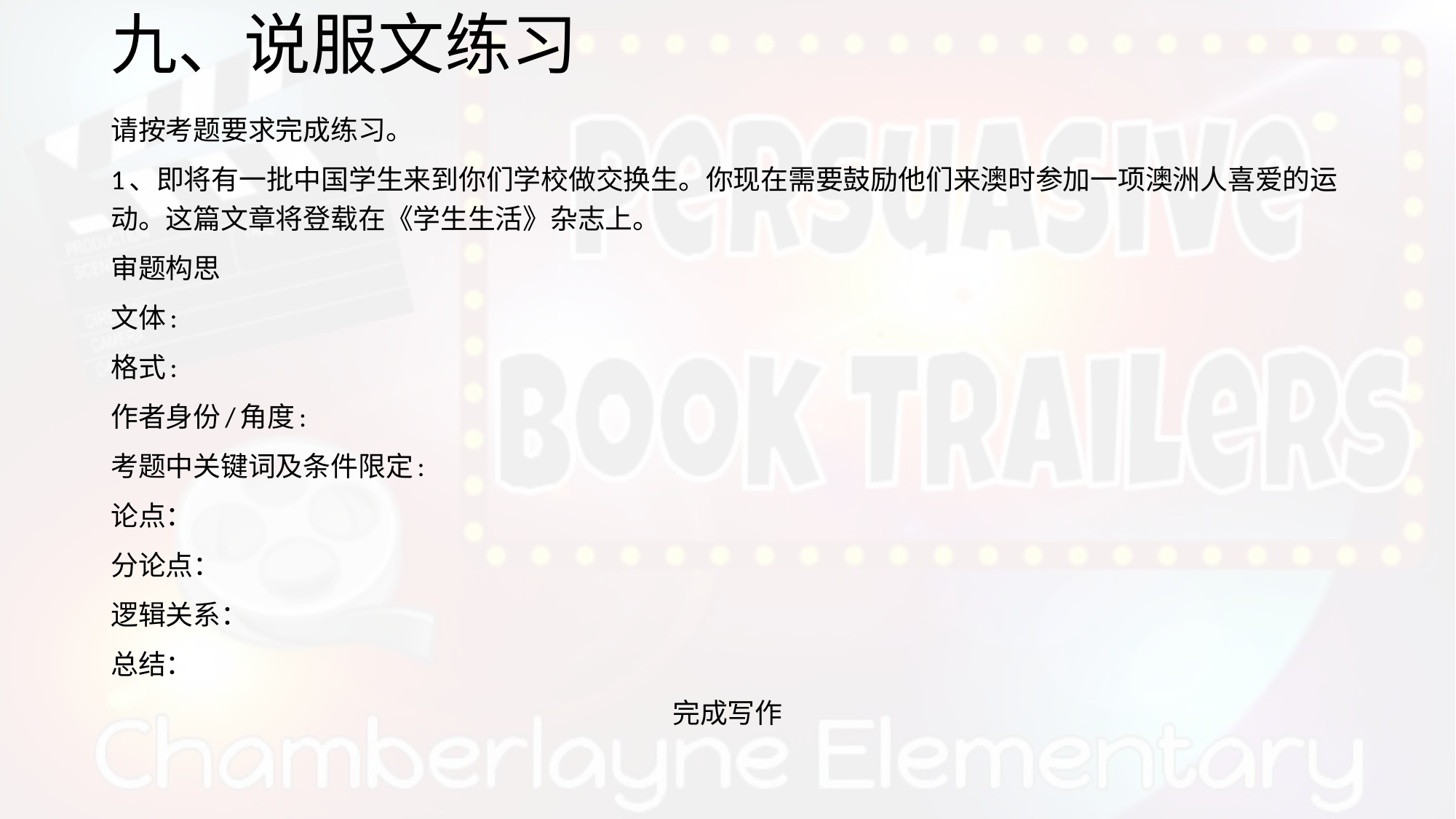

# 九、说服文练习
请按考题要求完成练习。
1、即将有一批中国学生来到你们学校做交换生。你现在需要鼓励他们来澳时参加一项澳洲人喜爱的运动。这篇文章将登载在《学生生活》杂志上。
审题构思
文体:
格式:
作者身份/角度:
考题中关键词及条件限定:
论点：
分论点：
逻辑关系：
总结：
完成写作